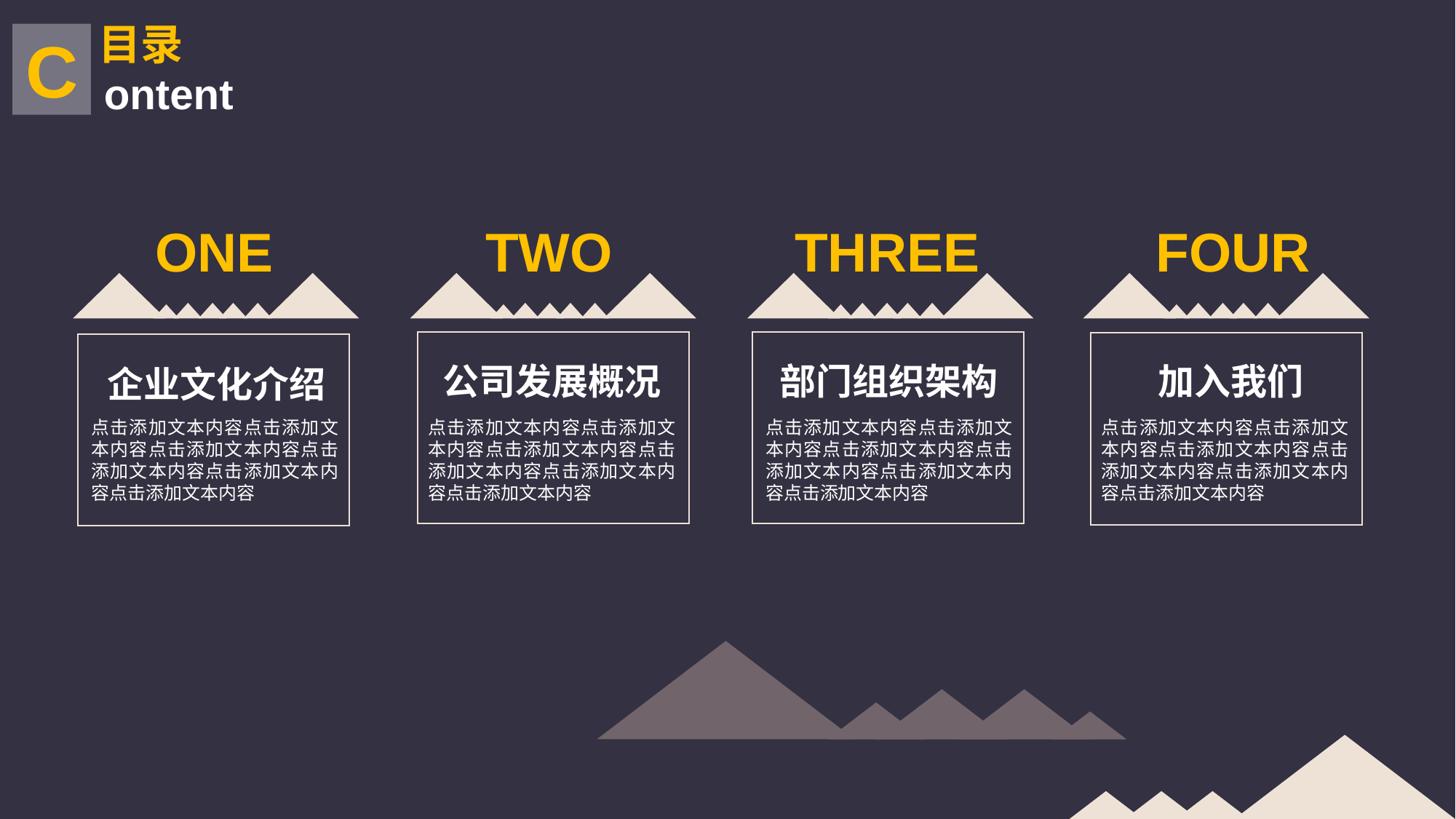

目录
C

ontent
ONE
TWO
THREE
FOUR

公司发展概况
部门组织架构
加入我们
企业文化介绍
点击添加文本内容点击添加文本内容点击添加文本内容点击添加文本内容点击添加文本内容点击添加文本内容
点击添加文本内容点击添加文本内容点击添加文本内容点击添加文本内容点击添加文本内容点击添加文本内容
点击添加文本内容点击添加文本内容点击添加文本内容点击添加文本内容点击添加文本内容点击添加文本内容
点击添加文本内容点击添加文本内容点击添加文本内容点击添加文本内容点击添加文本内容点击添加文本内容